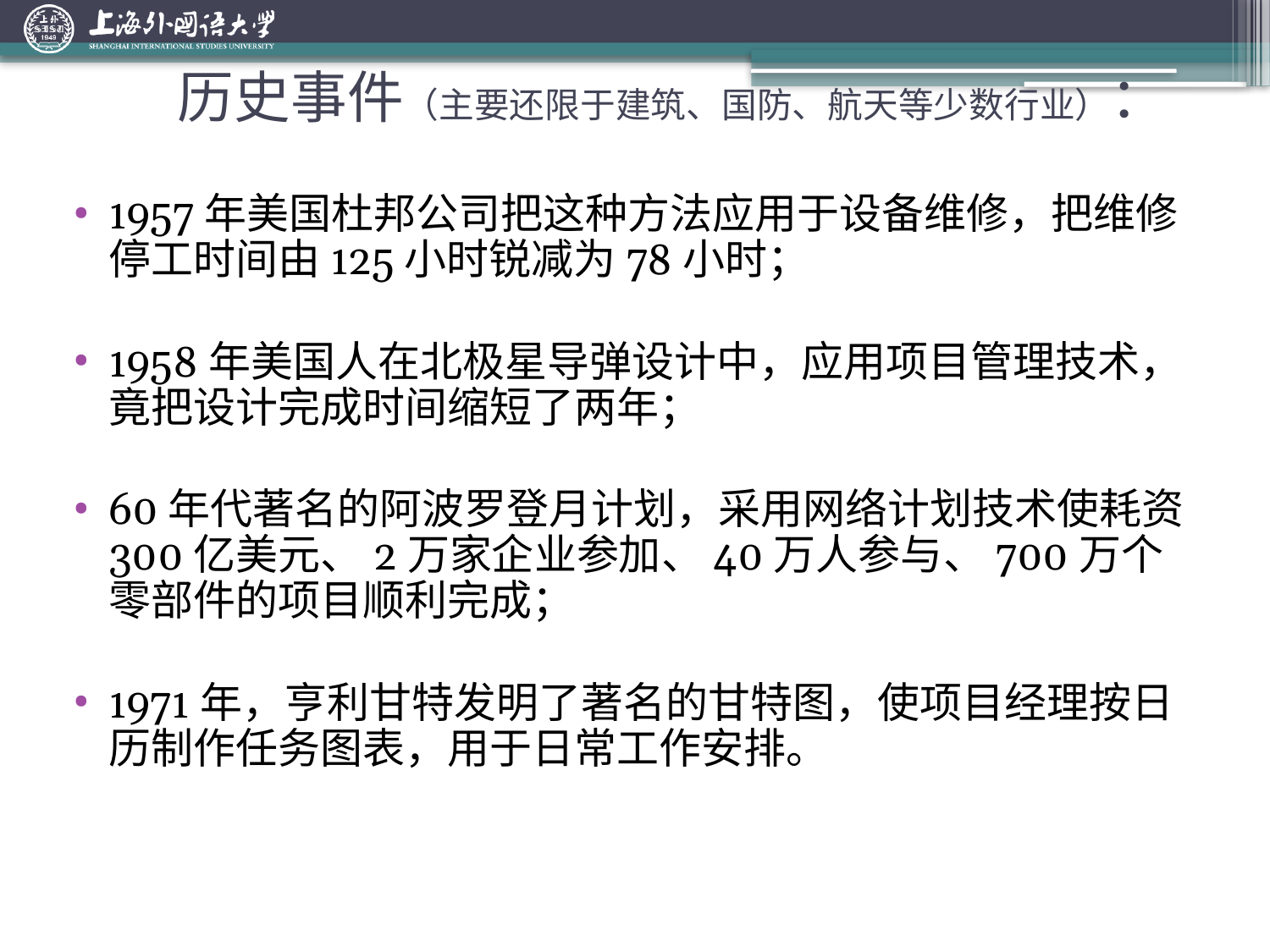

# 历史事件（主要还限于建筑、国防、航天等少数行业）：
1957年美国杜邦公司把这种方法应用于设备维修，把维修停工时间由125小时锐减为78小时；

1958年美国人在北极星导弹设计中，应用项目管理技术，竟把设计完成时间缩短了两年；

60年代著名的阿波罗登月计划，采用网络计划技术使耗资300亿美元、2万家企业参加、40万人参与、700万个零部件的项目顺利完成；

1971年，亨利甘特发明了著名的甘特图，使项目经理按日历制作任务图表，用于日常工作安排。